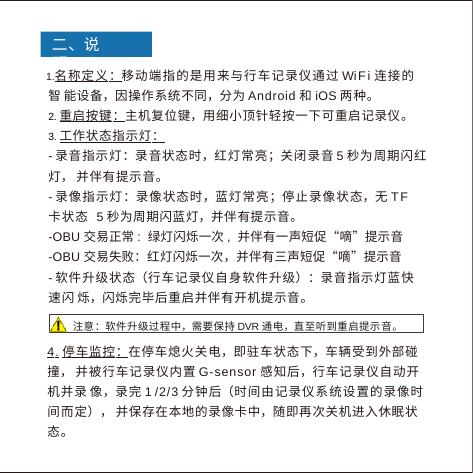

# ⼆、说明
名称定义：移动端指的是⽤来与⾏⻋记录仪通过WiFi连接的智 能设备，因操作系统不同，分为Android和iOS两种。
重启按键：主机复位键，⽤细⼩顶针轻按⼀下可重启记录仪。
⼯作状态指⽰灯：
-录⾳指⽰灯：录⾳状态时，红灯常亮；关闭录⾳5秒为周期闪红灯， 并伴有提⽰⾳。
-录像指⽰灯：录像状态时，蓝灯常亮；停⽌录像状态，⽆TF卡状态  5秒为周期闪蓝灯，并伴有提⽰⾳。
-OBU交易正常: 绿灯闪烁一次, 并伴有一声短促“嘀”提示音
-OBU交易失败：红灯闪烁一次，并伴有三声短促“嘀”提示音
-软件升级状态（⾏⻋记录仪⾃⾝软件升级）：录⾳指⽰灯蓝快速闪 烁，闪烁完毕后重启并伴有开机提⽰⾳。

注意：软件升级过程中，需要保持DVR通电，直⾄听到重启提⽰⾳。

4.停⻋监控：在停⻋熄⽕关电，即驻⻋状态下，⻋辆受到外部碰撞， 并被⾏⻋记录仪内置G-sensor感知后，⾏⻋记录仪⾃动开机并录 像，录完1/2/3分钟后（时间由记录仪系统设置的录像时间⽽定）， 并保存在本地的录像卡中，随即再次关机进⼊休眠状态。